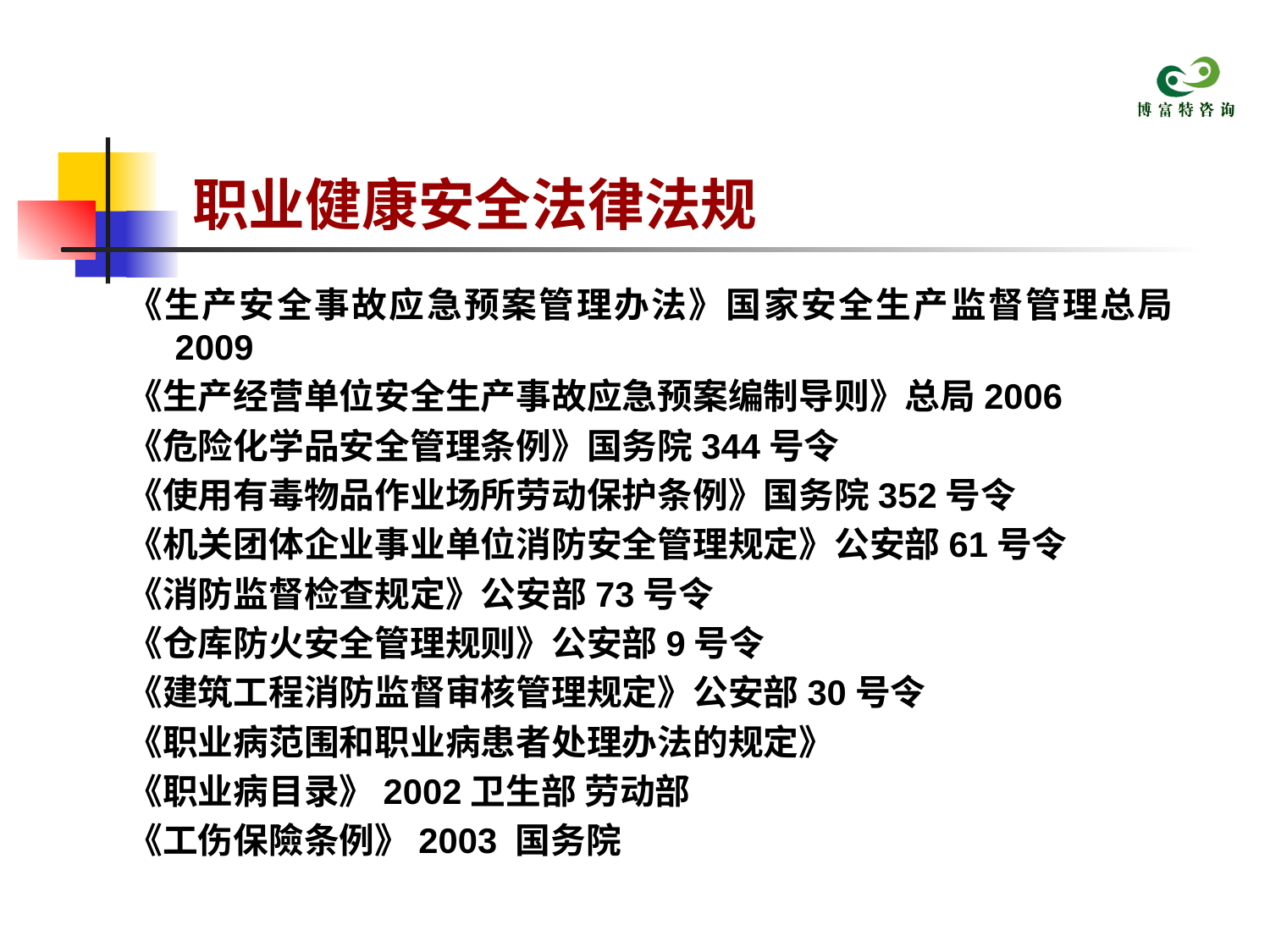

# 职业健康安全法律法规
《生产安全事故应急预案管理办法》国家安全生产监督管理总局2009
《生产经营单位安全生产事故应急预案编制导则》总局2006
《危险化学品安全管理条例》国务院344号令
《使用有毒物品作业场所劳动保护条例》国务院352号令
《机关团体企业事业单位消防安全管理规定》公安部61号令
《消防监督检查规定》公安部73号令
《仓库防火安全管理规则》公安部9号令
《建筑工程消防监督审核管理规定》公安部30号令
《职业病范围和职业病患者处理办法的规定》
《职业病目录》2002卫生部 劳动部
《工伤保險条例》2003 国务院

167